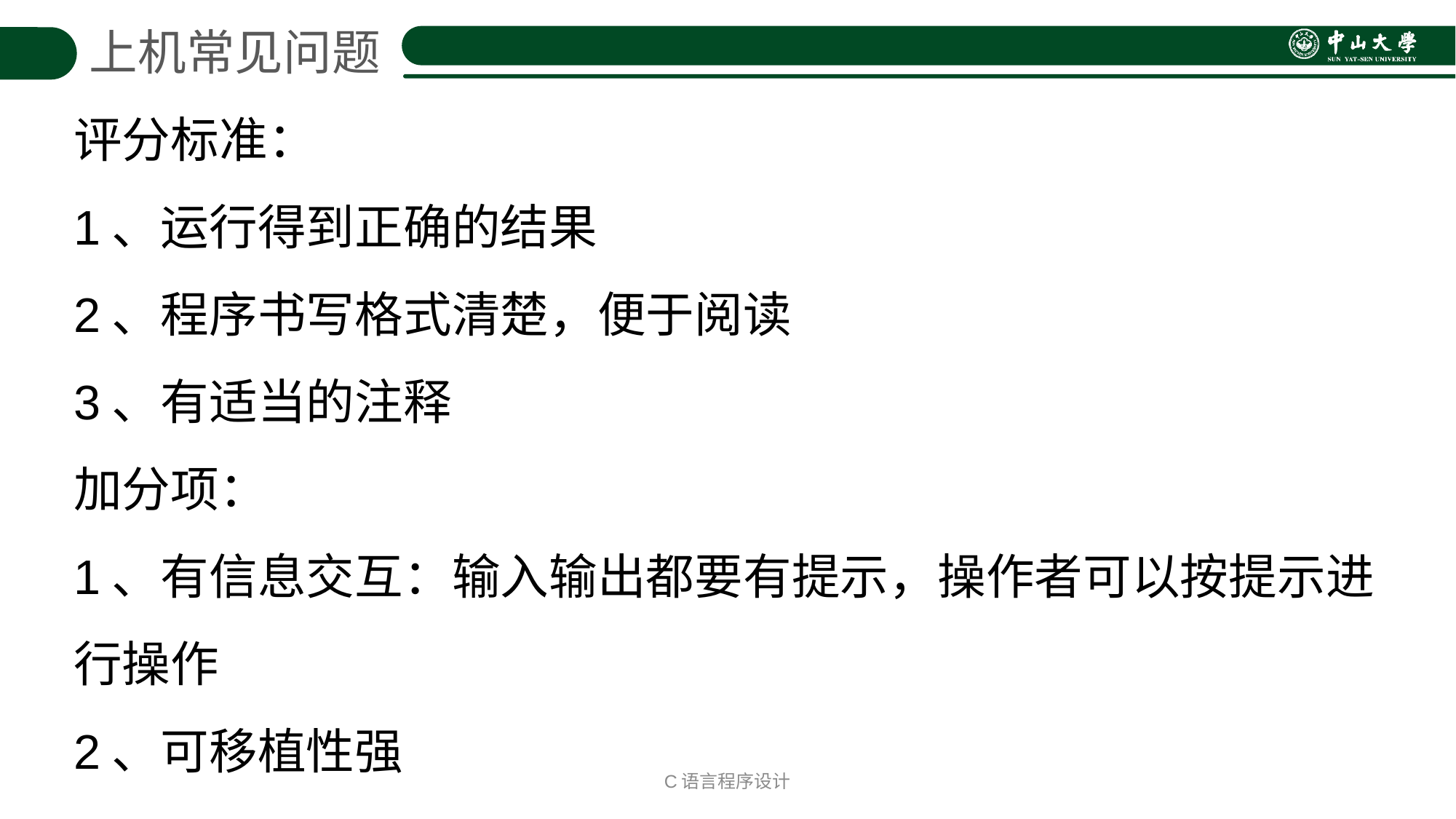

上机常见问题
评分标准：
1、运行得到正确的结果
2、程序书写格式清楚，便于阅读
3、有适当的注释
加分项：
1、有信息交互：输入输出都要有提示，操作者可以按提示进行操作
2、可移植性强

C语言程序设计
2